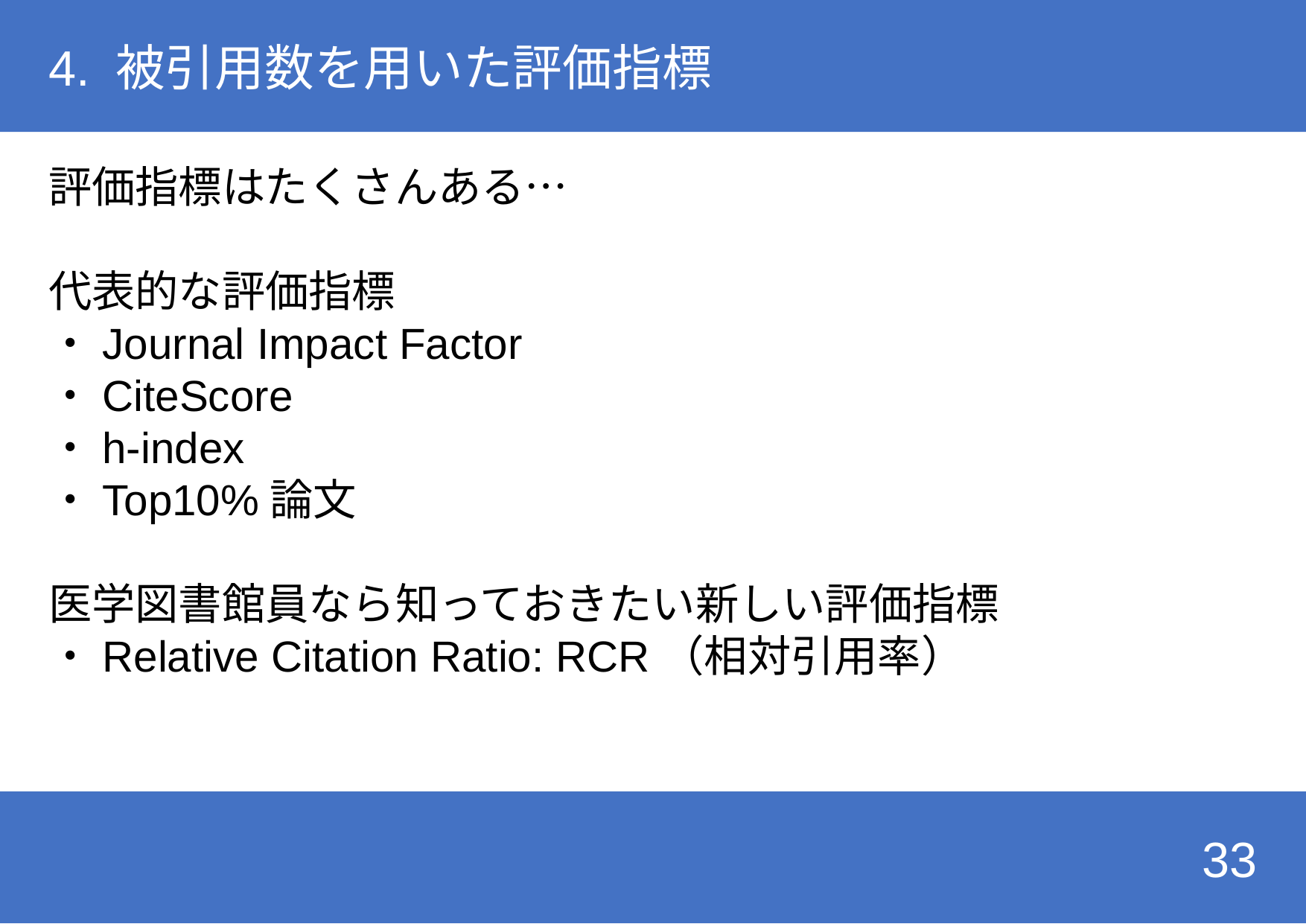

# 4. 被引用数を用いた評価指標
評価指標はたくさんある…

代表的な評価指標
・Journal Impact Factor
・CiteScore
・h-index
・Top10%論文

医学図書館員なら知っておきたい新しい評価指標
・Relative Citation Ratio: RCR（相対引用率）
33